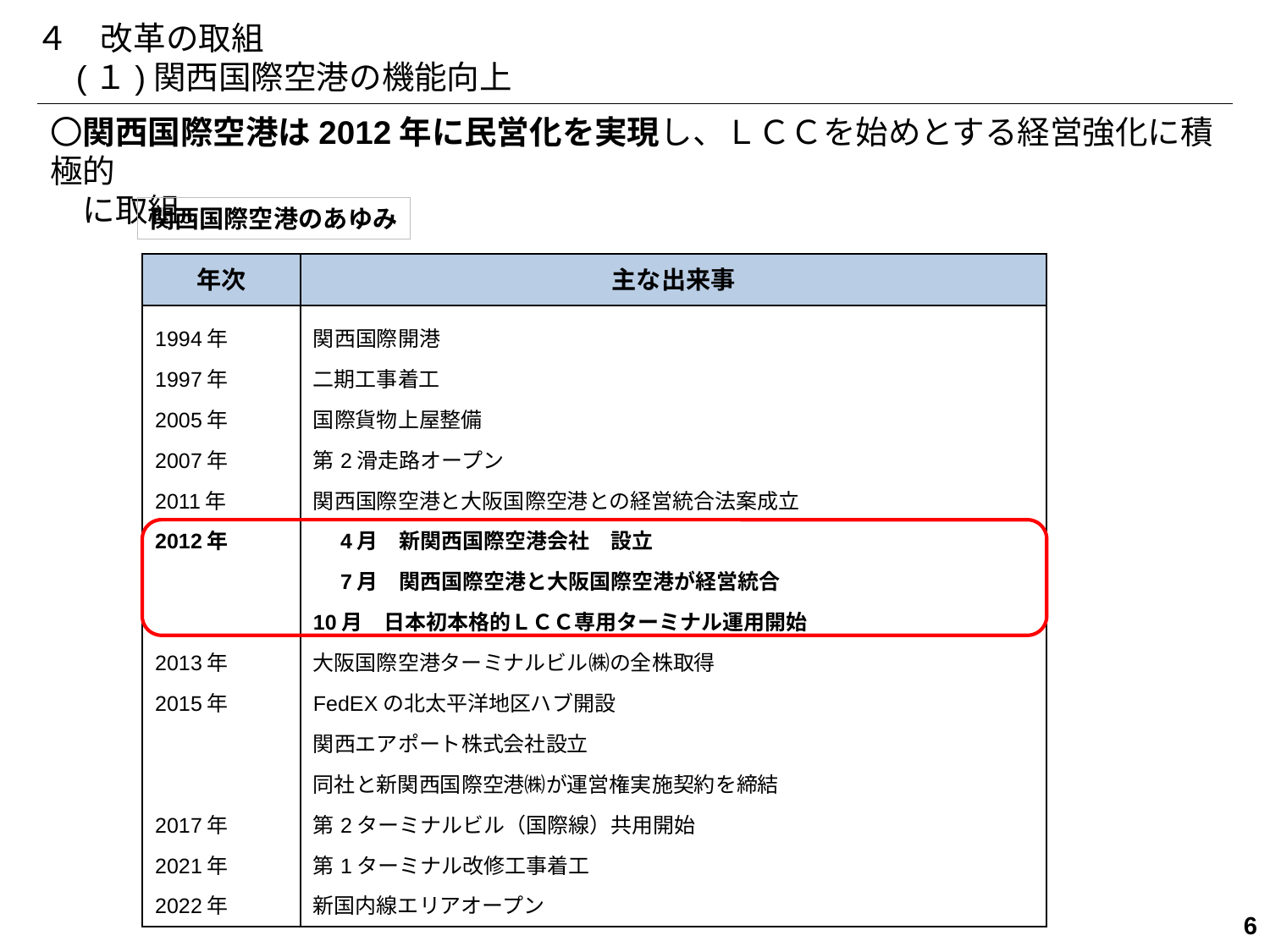

４　改革の取組
　(１)関西国際空港の機能向上
〇関西国際空港は2012年に民営化を実現し、ＬＣＣを始めとする経営強化に積極的
　に取組。
関西国際空港のあゆみ
| 年次 | 主な出来事 |
| --- | --- |
| 1994年 1997年 2005年 2007年 2011年 2012年 2013年 2015年 2017年 2021年 2022年 | 関西国際開港 二期工事着工 国際貨物上屋整備 第2滑走路オープン 関西国際空港と大阪国際空港との経営統合法案成立 　4月　新関西国際空港会社　設立 　7月　関西国際空港と大阪国際空港が経営統合 10月　日本初本格的ＬＣＣ専用ターミナル運用開始 大阪国際空港ターミナルビル㈱の全株取得 FedEXの北太平洋地区ハブ開設 関西エアポート株式会社設立 同社と新関西国際空港㈱が運営権実施契約を締結 第2ターミナルビル（国際線）共用開始 第1ターミナル改修工事着工 新国内線エリアオープン |

6